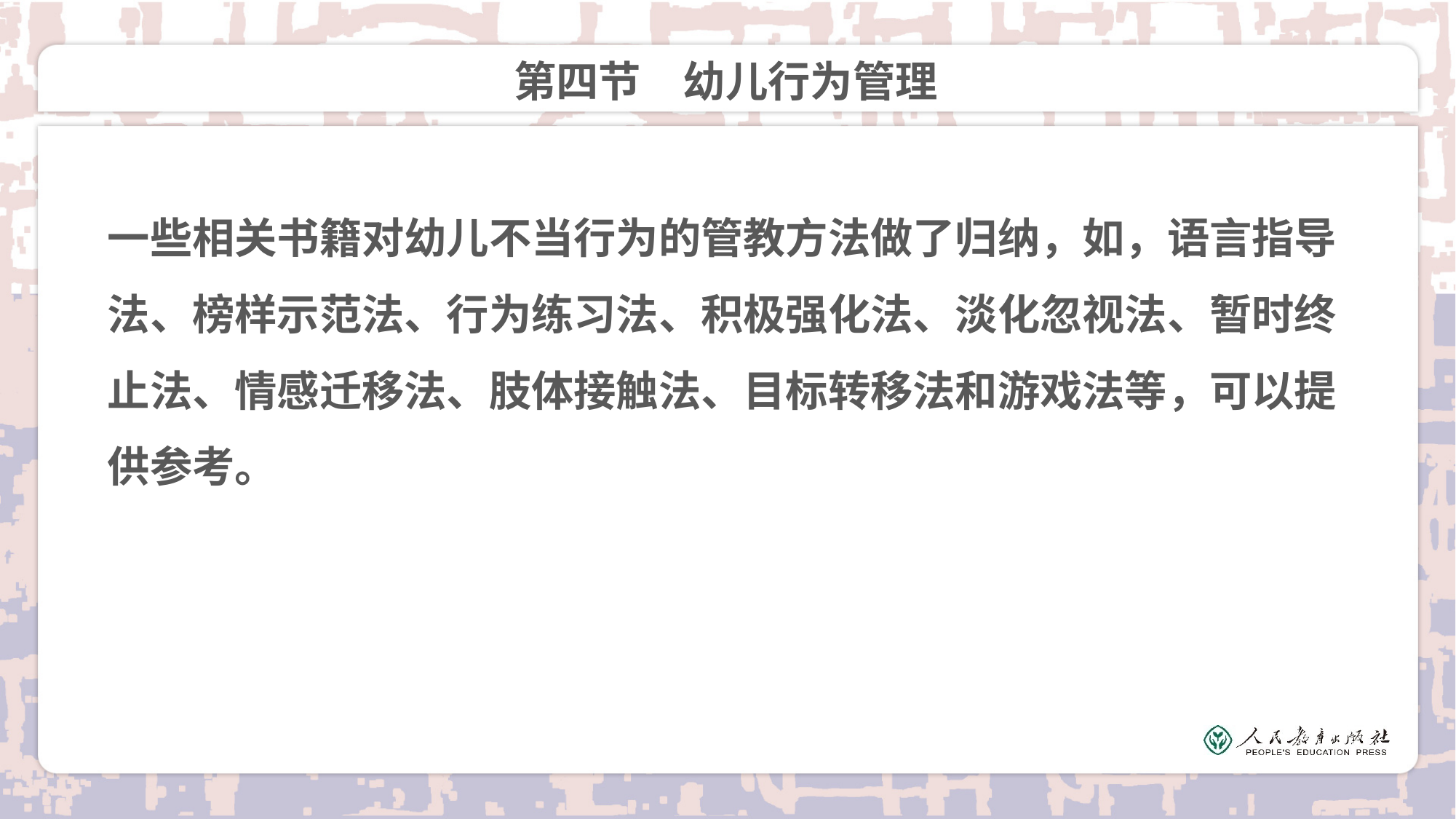

# 第四节　幼儿行为管理
一些相关书籍对幼儿不当行为的管教方法做了归纳，如，语言指导法、榜样示范法、行为练习法、积极强化法、淡化忽视法、暂时终止法、情感迁移法、肢体接触法、目标转移法和游戏法等，可以提供参考。